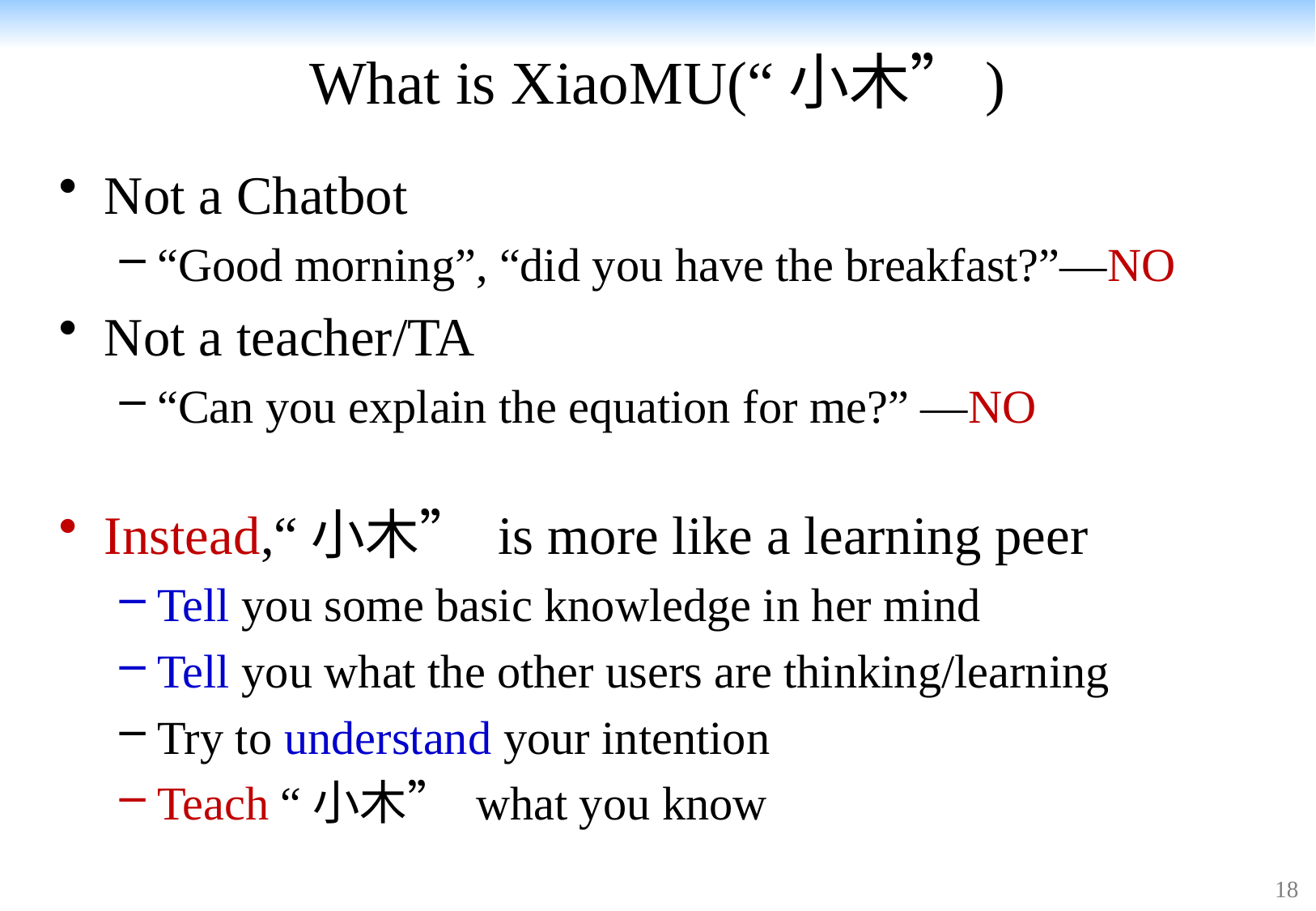

# What is XiaoMU(“小木”)
Not a Chatbot
“Good morning”, “did you have the breakfast?”—NO
Not a teacher/TA
“Can you explain the equation for me?” —NO

Instead,“小木” is more like a learning peer
Tell you some basic knowledge in her mind
Tell you what the other users are thinking/learning
Try to understand your intention
Teach “小木” what you know